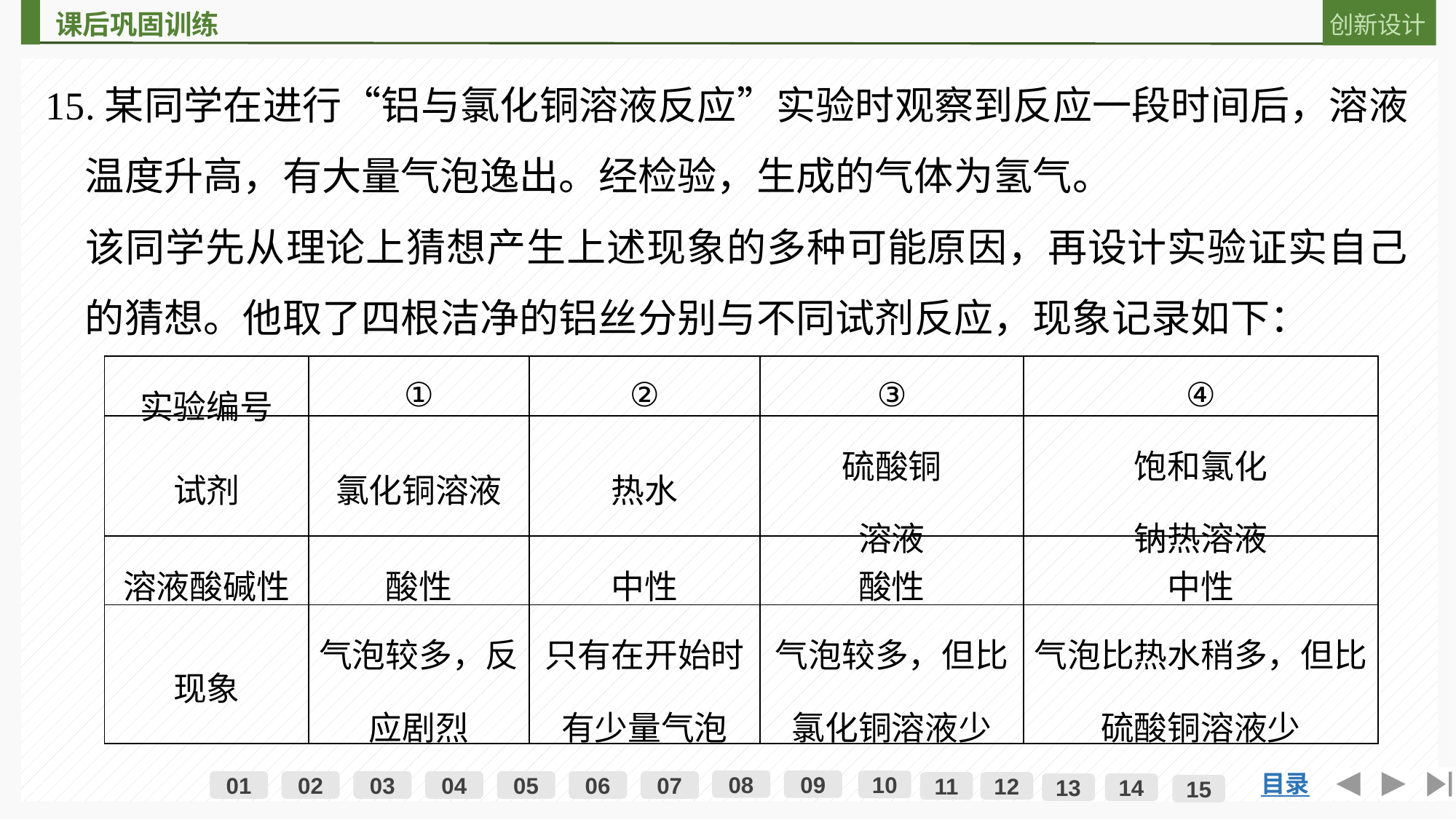

15.某同学在进行“铝与氯化铜溶液反应”实验时观察到反应一段时间后，溶液
　温度升高，有大量气泡逸出。经检验，生成的气体为氢气。
　该同学先从理论上猜想产生上述现象的多种可能原因，再设计实验证实自己
　的猜想。他取了四根洁净的铝丝分别与不同试剂反应，现象记录如下：
| 实验编号 | ① | ② | ③ | ④ |
| --- | --- | --- | --- | --- |
| 试剂 | 氯化铜溶液 | 热水 | 硫酸铜 溶液 | 饱和氯化 钠热溶液 |
| 溶液酸碱性 | 酸性 | 中性 | 酸性 | 中性 |
| 现象 | 气泡较多，反应剧烈 | 只有在开始时有少量气泡 | 气泡较多，但比氯化铜溶液少 | 气泡比热水稍多，但比硫酸铜溶液少 |